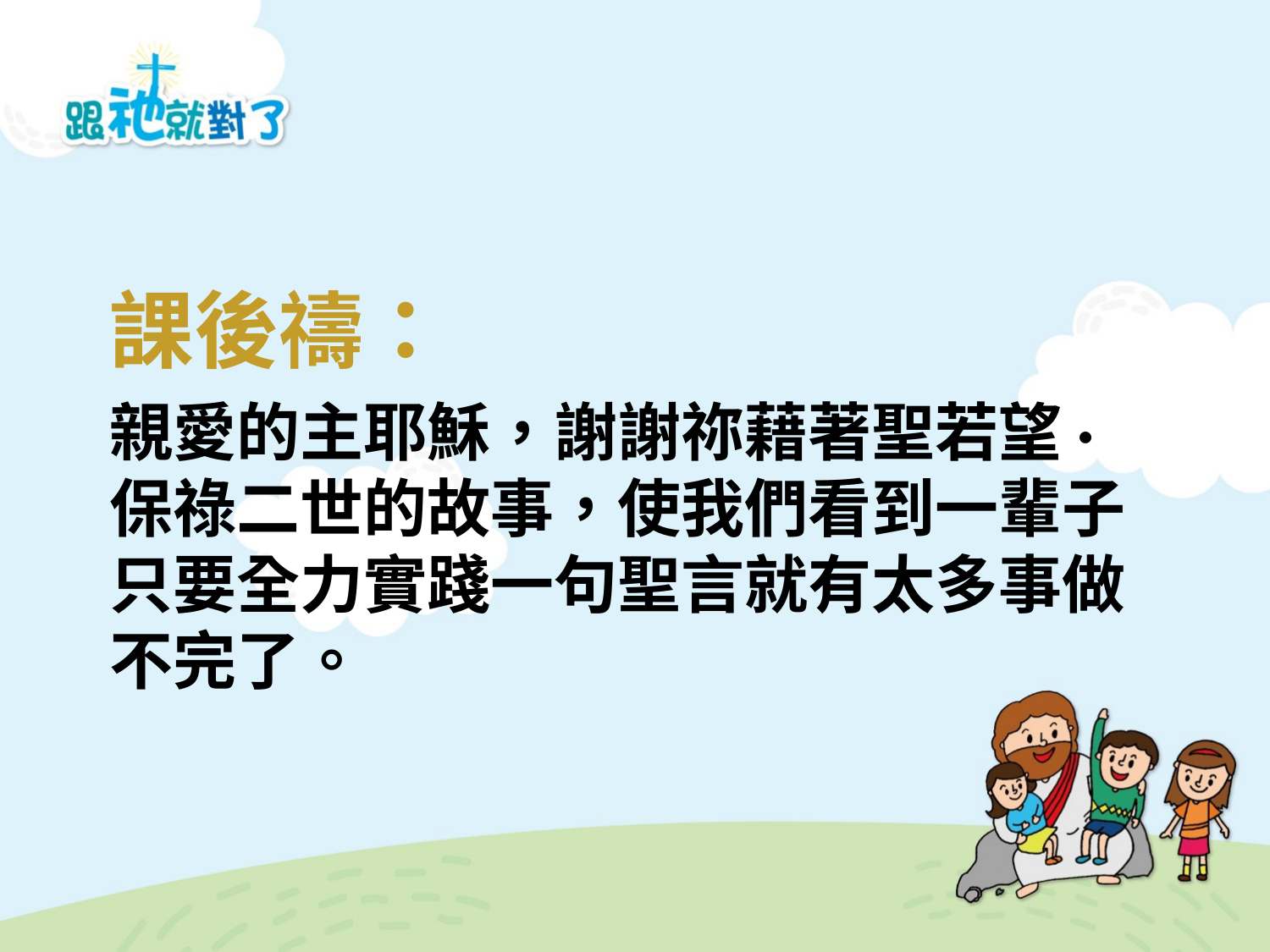

課後禱：
親愛的主耶穌，謝謝祢藉著聖若望·保祿二世的故事，使我們看到一輩子只要全力實踐一句聖言就有太多事做不完了。